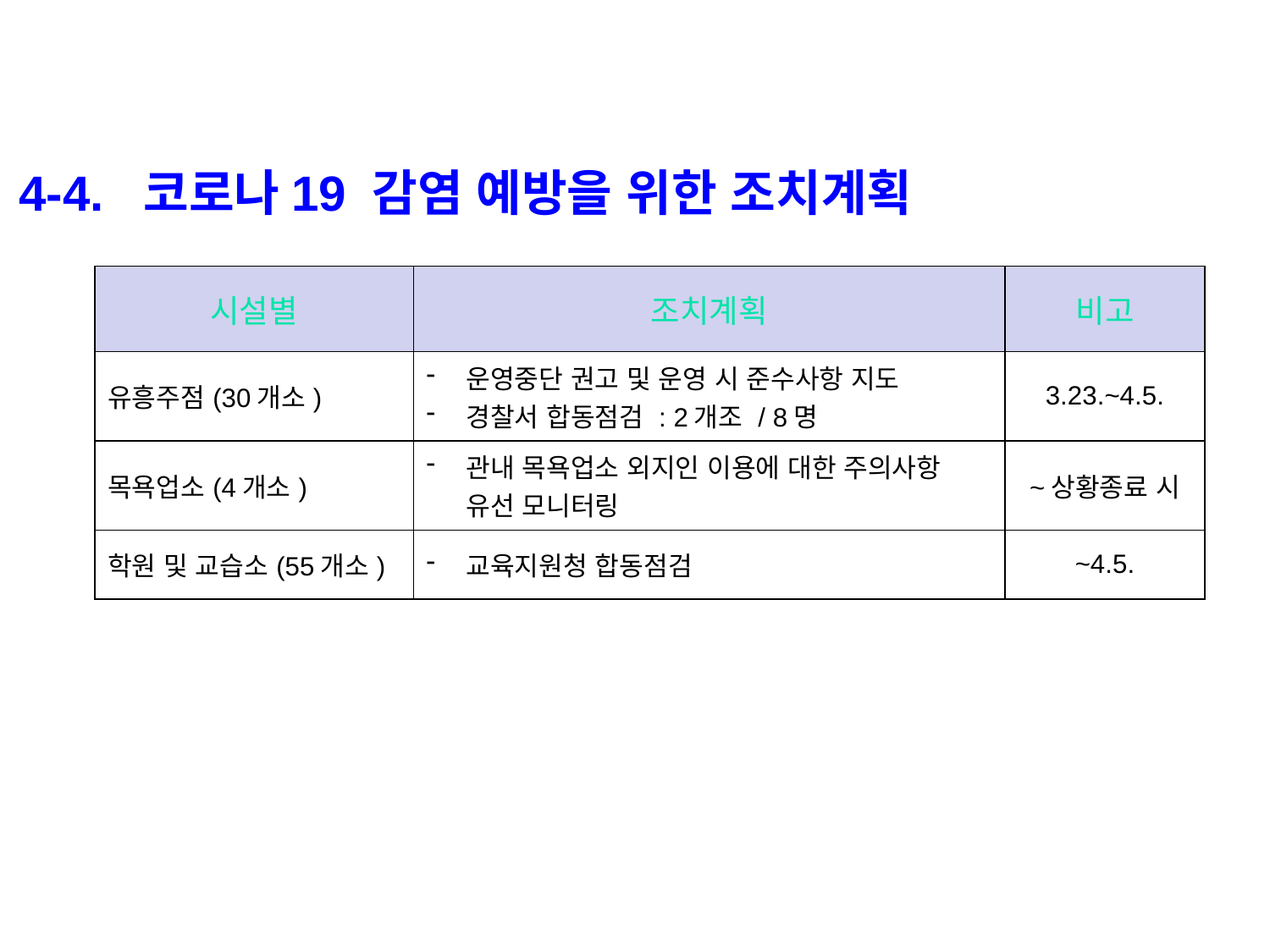

4-4.  코로나19 감염 예방을 위한 조치계획

| 시설별 | 조치계획 | 비고 |
| --- | --- | --- |
| 유흥주점(30개소) | 운영중단 권고 및 운영 시 준수사항 지도 경찰서 합동점검 : 2개조 / 8명 | 3.23.~4.5. |
| 목욕업소(4개소) | 관내 목욕업소 외지인 이용에 대한 주의사항 유선 모니터링 | ~상황종료 시 |
| 학원 및 교습소(55개소) | 교육지원청 합동점검 | ~4.5. |